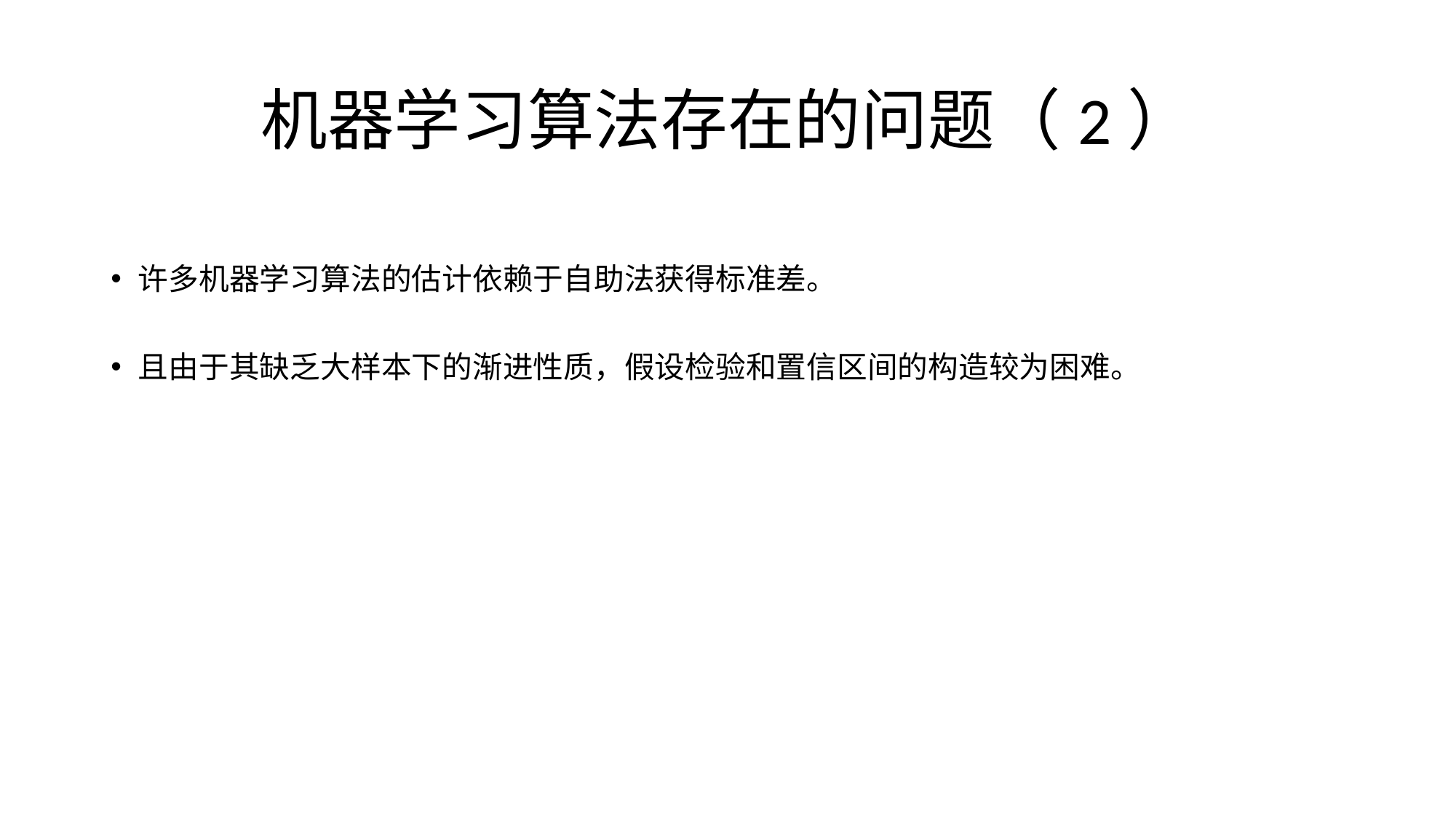

# 机器学习算法存在的问题（2）
许多机器学习算法的估计依赖于自助法获得标准差。
且由于其缺乏大样本下的渐进性质，假设检验和置信区间的构造较为困难。